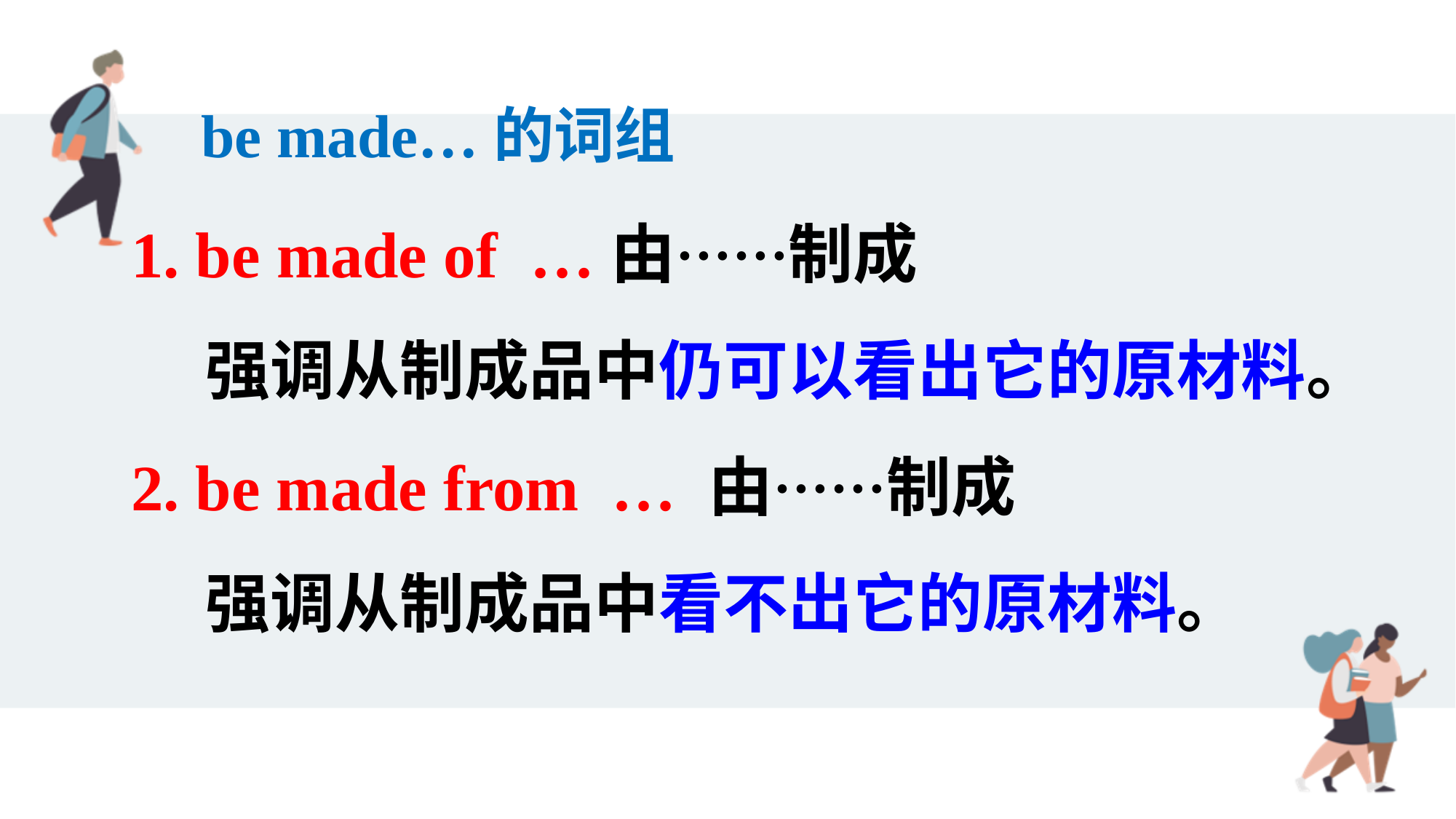

be made…的词组
1. be made of  …由……制成
    强调从制成品中仍可以看出它的原材料。
2. be made from  … 由……制成
    强调从制成品中看不出它的原材料。